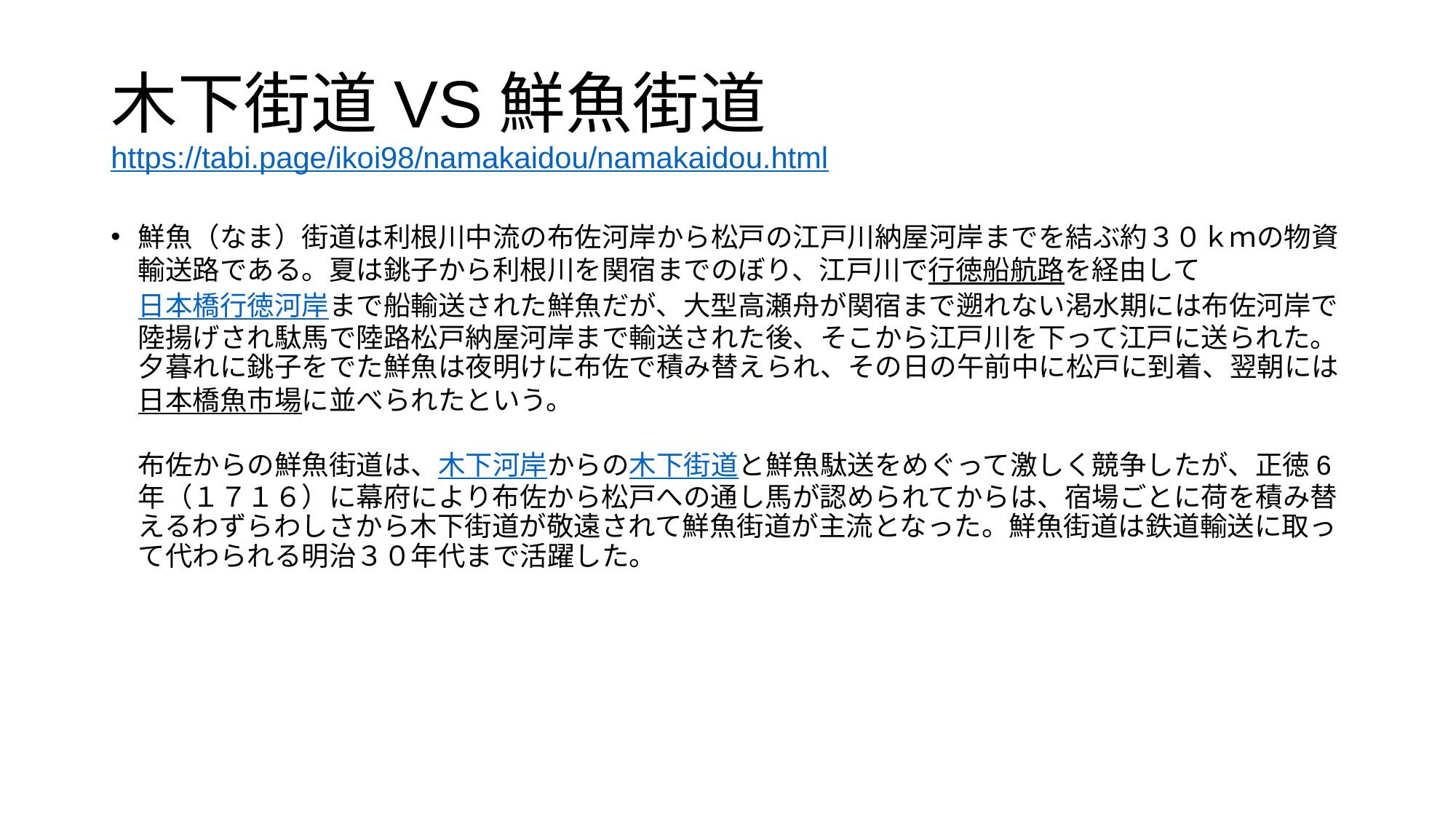

# 木下街道VS鮮魚街道 https://tabi.page/ikoi98/namakaidou/namakaidou.html
鮮魚（なま）街道は利根川中流の布佐河岸から松戸の江戸川納屋河岸までを結ぶ約３０ｋｍの物資輸送路である。夏は銚子から利根川を関宿までのぼり、江戸川で行徳船航路を経由して日本橋行徳河岸まで船輸送された鮮魚だが、大型高瀬舟が関宿まで遡れない渇水期には布佐河岸で陸揚げされ駄馬で陸路松戸納屋河岸まで輸送された後、そこから江戸川を下って江戸に送られた。夕暮れに銚子をでた鮮魚は夜明けに布佐で積み替えられ、その日の午前中に松戸に到着、翌朝には日本橋魚市場に並べられたという。
布佐からの鮮魚街道は、木下河岸からの木下街道と鮮魚駄送をめぐって激しく競争したが、正徳6年（１７１６）に幕府により布佐から松戸への通し馬が認められてからは、宿場ごとに荷を積み替えるわずらわしさから木下街道が敬遠されて鮮魚街道が主流となった。鮮魚街道は鉄道輸送に取って代わられる明治３０年代まで活躍した。